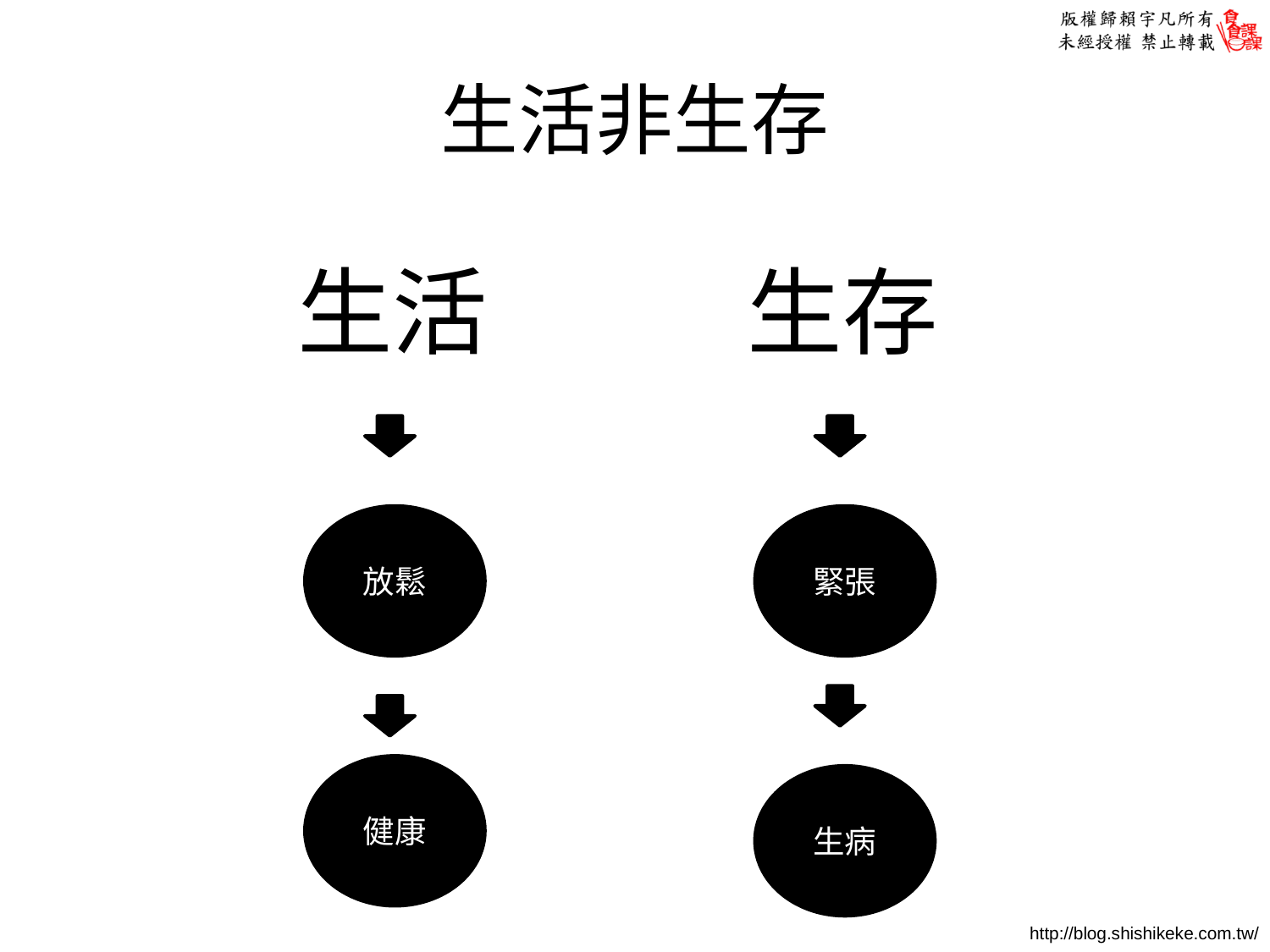

# 生活非生存
生活
生存

放鬆
緊張

健康
生病